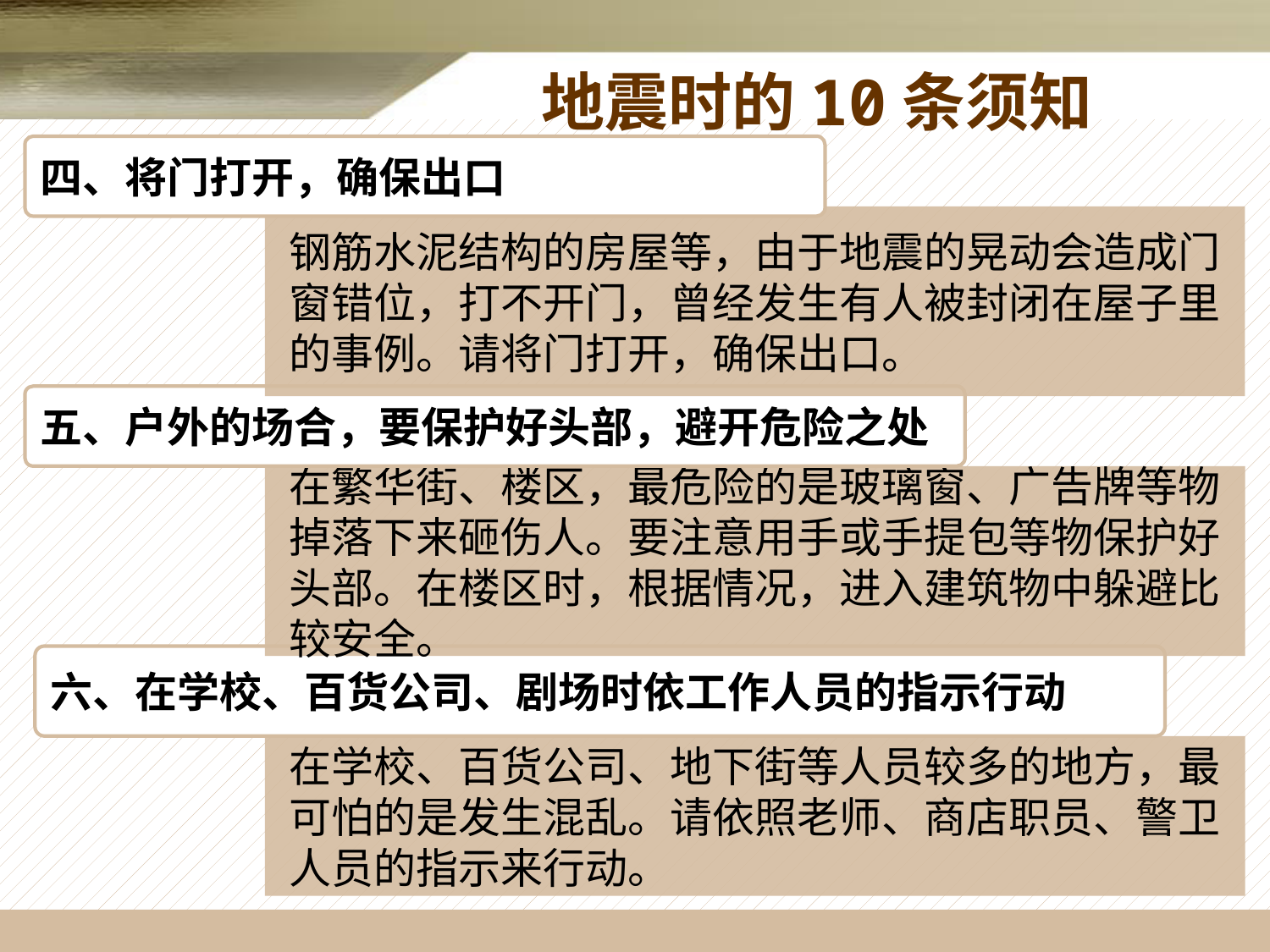

地震时的10条须知
四、将门打开，确保出口
钢筋水泥结构的房屋等，由于地震的晃动会造成门窗错位，打不开门，曾经发生有人被封闭在屋子里的事例。请将门打开，确保出口。
五、户外的场合，要保护好头部，避开危险之处
在繁华街、楼区，最危险的是玻璃窗、广告牌等物掉落下来砸伤人。要注意用手或手提包等物保护好头部。在楼区时，根据情况，进入建筑物中躲避比较安全。
六、在学校、百货公司、剧场时依工作人员的指示行动
在学校、百货公司、地下街等人员较多的地方，最可怕的是发生混乱。请依照老师、商店职员、警卫人员的指示来行动。